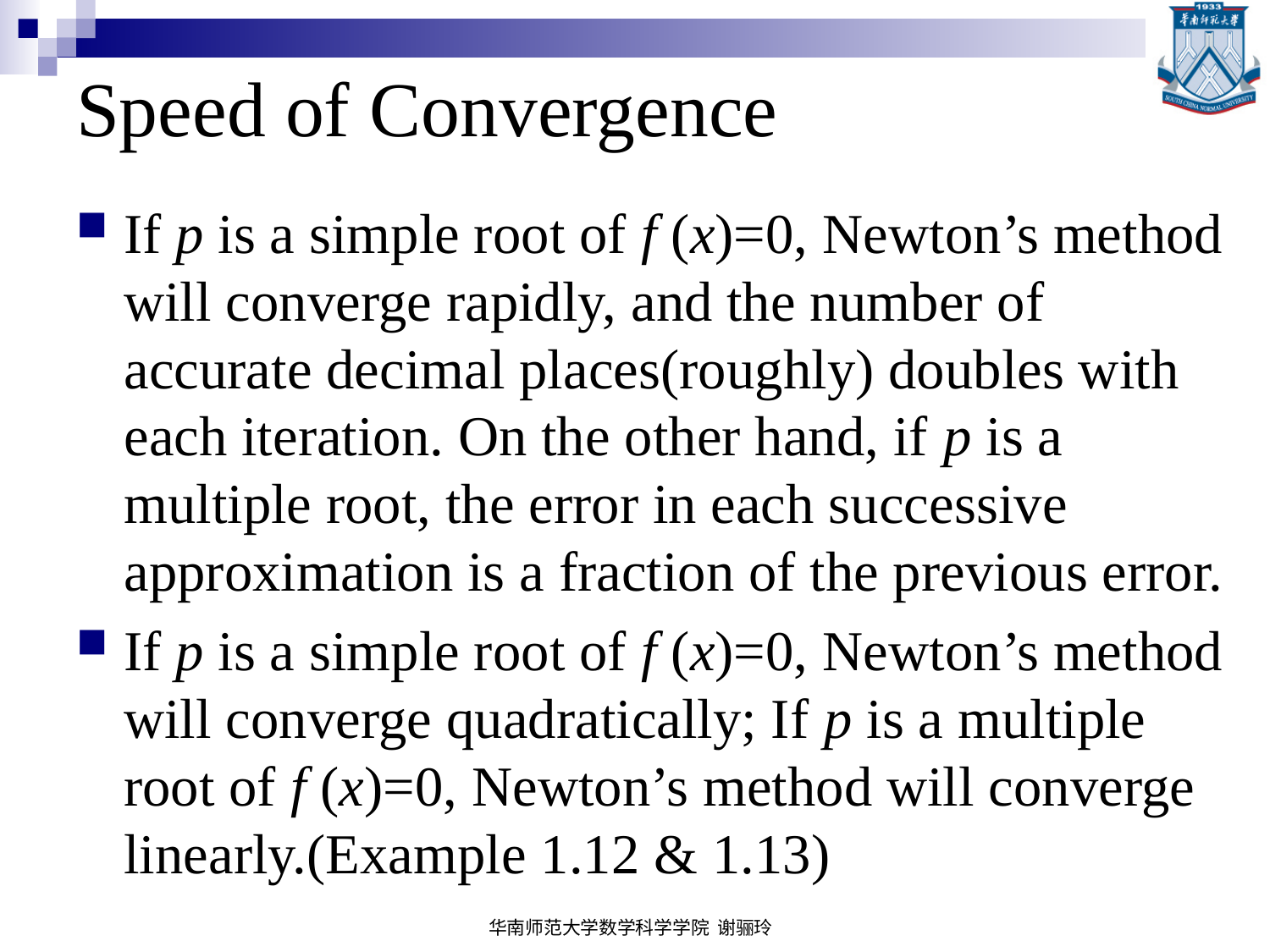

# Speed of Convergence
If p is a simple root of f (x)=0, Newton’s method will converge rapidly, and the number of accurate decimal places(roughly) doubles with each iteration. On the other hand, if p is a multiple root, the error in each successive approximation is a fraction of the previous error.
If p is a simple root of f (x)=0, Newton’s method will converge quadratically; If p is a multiple root of f (x)=0, Newton’s method will converge linearly.(Example 1.12 & 1.13)
华南师范大学数学科学学院  谢骊玲